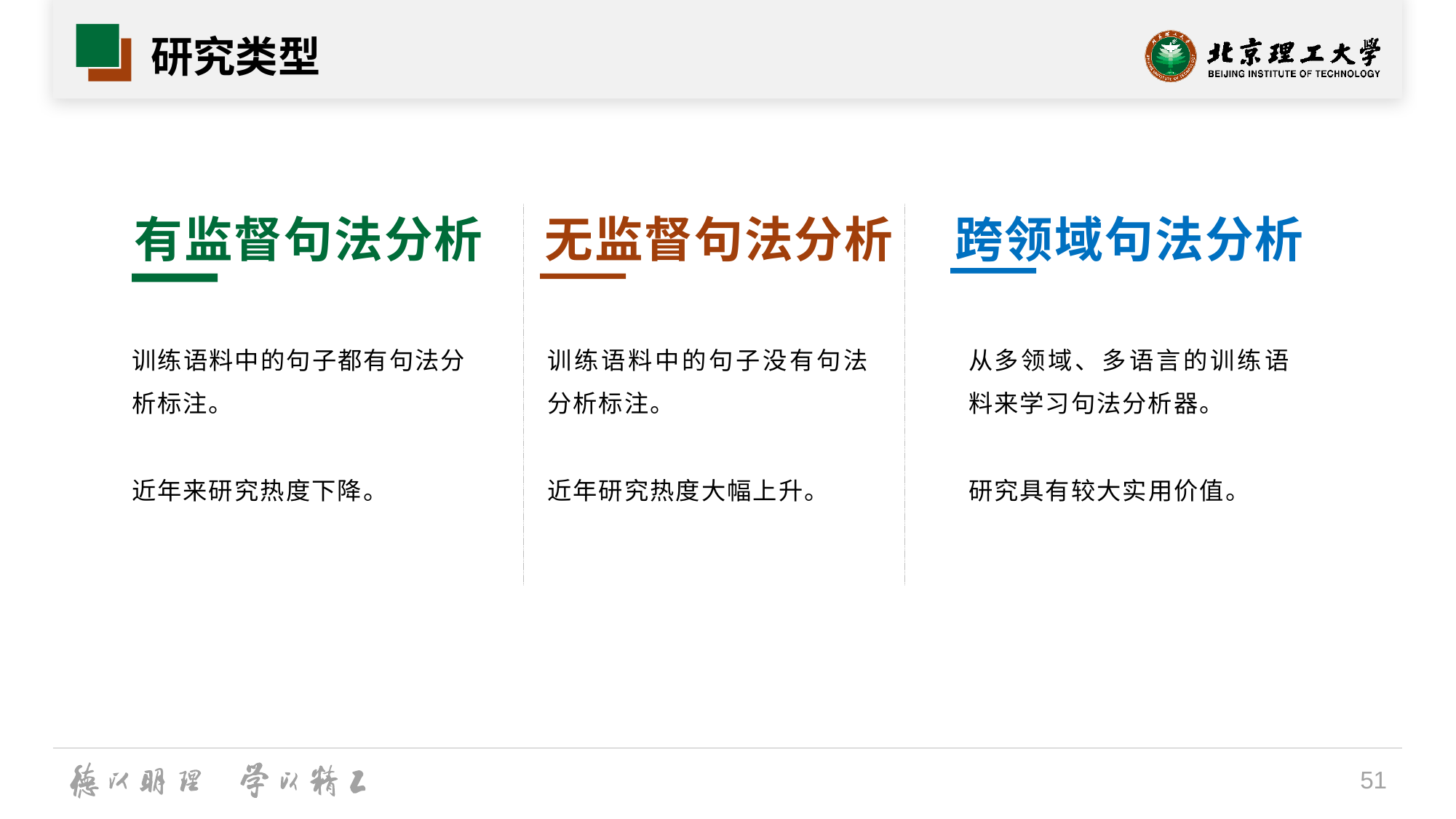

# 研究类型
无监督句法分析
跨领域句法分析
有监督句法分析

训练语料中的句子都有句法分析标注。

近年来研究热度下降。
训练语料中的句子没有句法分析标注。

近年研究热度大幅上升。

从多领域、多语言的训练语料来学习句法分析器。

研究具有较大实用价值。